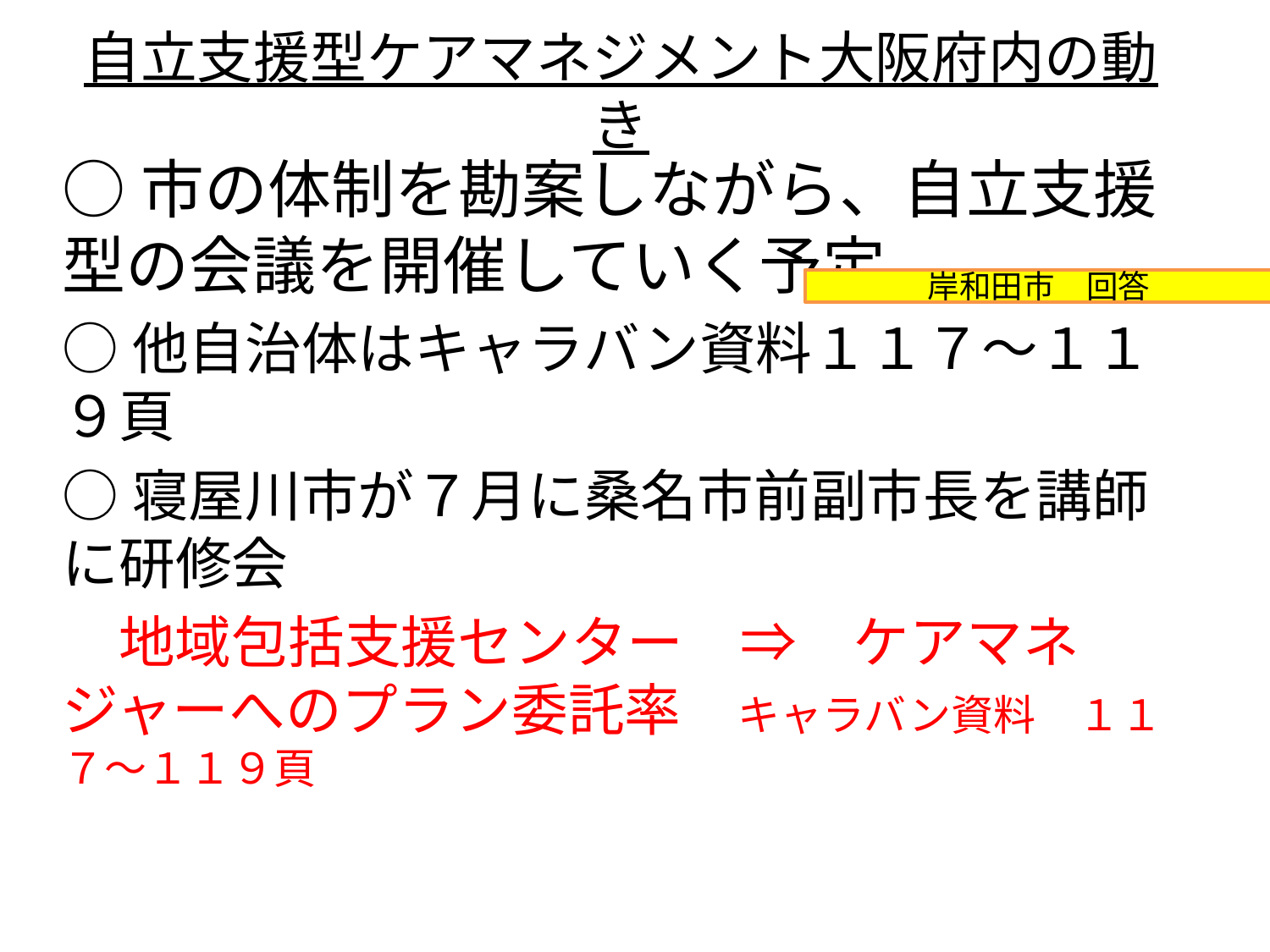

# 自立支援型ケアマネジメント大阪府内の動き
○市の体制を勘案しながら、自立支援型の会議を開催していく予定
○他自治体はキャラバン資料１１７～１１９頁
○寝屋川市が７月に桑名市前副市長を講師に研修会
　地域包括支援センター　⇒　ケアマネジャーへのプラン委託率　キャラバン資料　１１７～１１９頁
岸和田市　回答